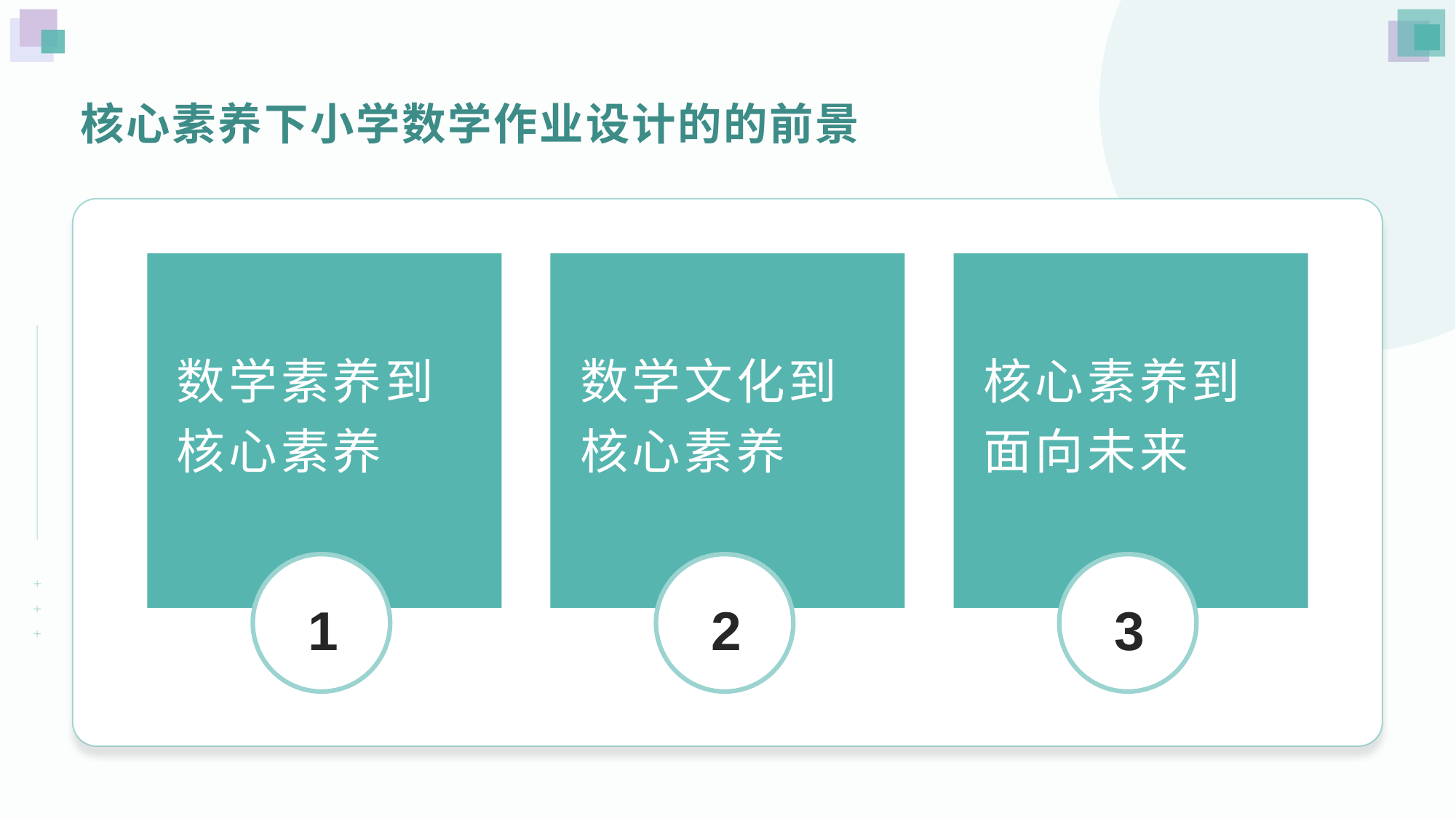

核心素养下小学数学作业设计的的前景

数学素养到核心素养
数学文化到核心素养
核心素养到面向未来

1
2
3